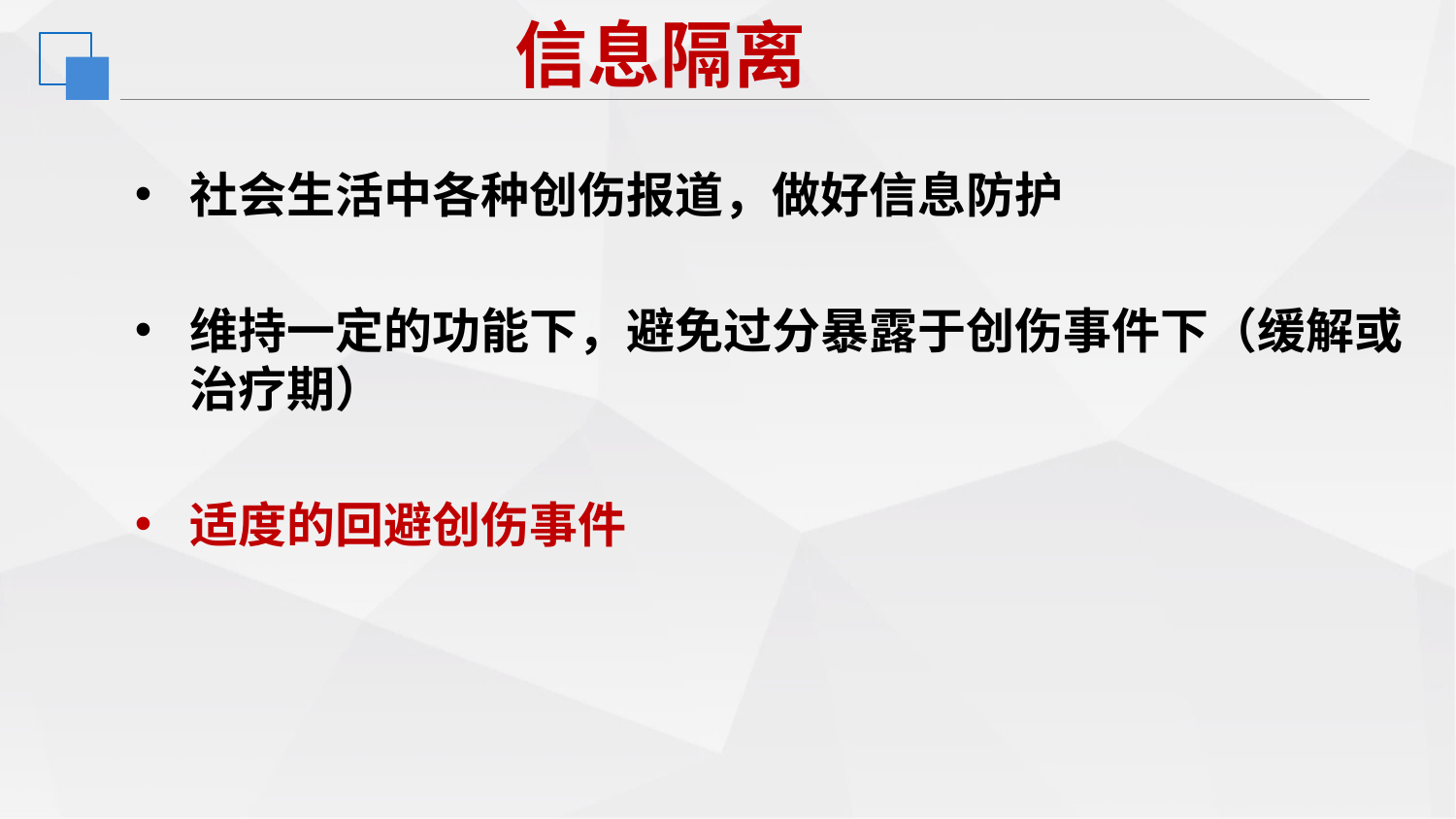

信息隔离
社会生活中各种创伤报道，做好信息防护

维持一定的功能下，避免过分暴露于创伤事件下（缓解或治疗期）

适度的回避创伤事件
14